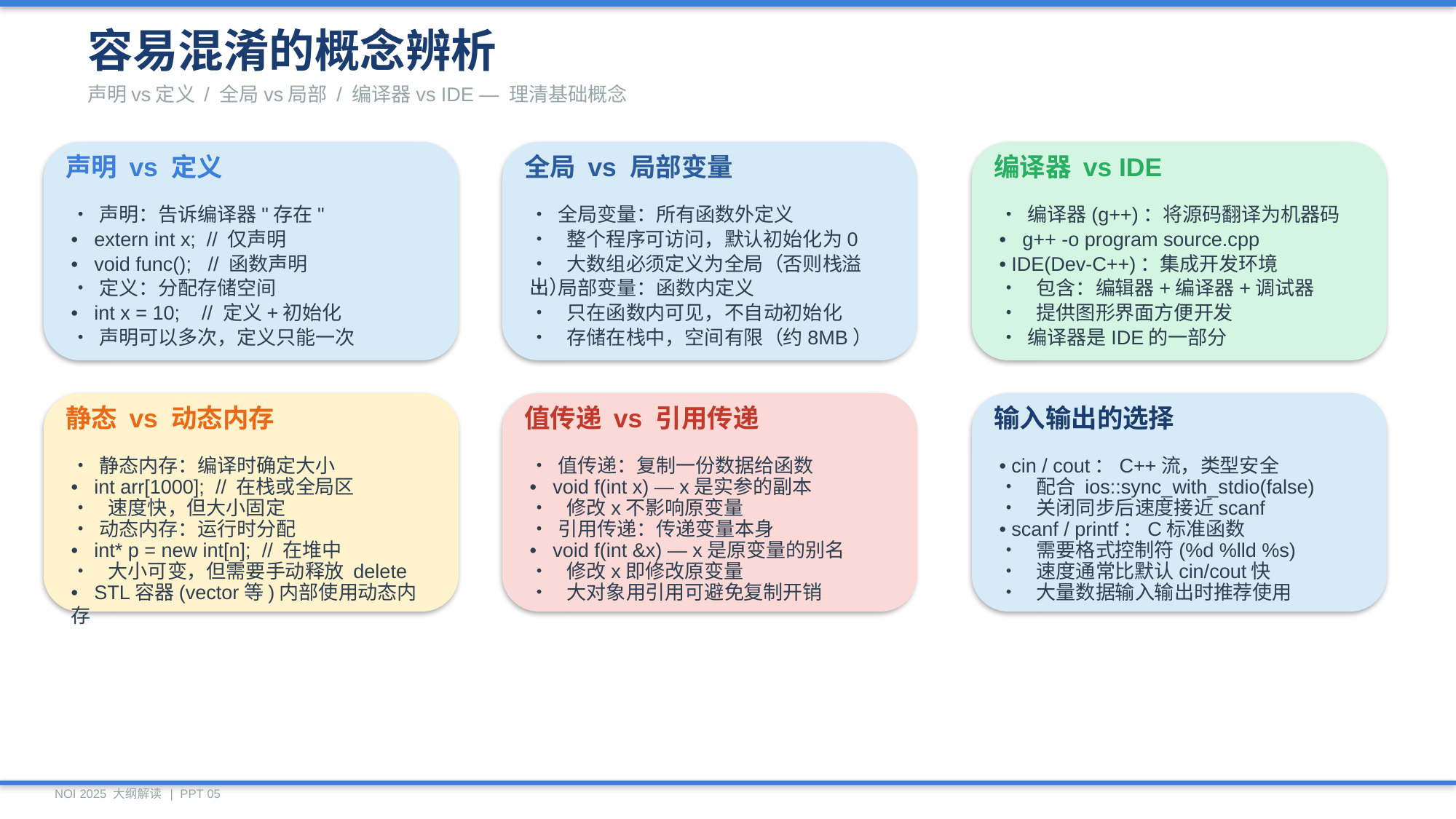

容易混淆的概念辨析
声明vs定义 / 全局vs局部 / 编译器vs IDE — 理清基础概念

声明 vs 定义
全局 vs 局部变量
编译器 vs IDE
• 声明：告诉编译器"存在"
• 全局变量：所有函数外定义
• 编译器(g++)：将源码翻译为机器码
•   extern int x;  // 仅声明
•   整个程序可访问，默认初始化为0
•   g++ -o program source.cpp
•   void func();   // 函数声明
•   大数组必须定义为全局（否则栈溢出）
• IDE(Dev-C++)：集成开发环境
• 定义：分配存储空间
• 局部变量：函数内定义
•   包含：编辑器+编译器+调试器
•   int x = 10;    // 定义+初始化
•   只在函数内可见，不自动初始化
•   提供图形界面方便开发
• 声明可以多次，定义只能一次
•   存储在栈中，空间有限（约8MB）
• 编译器是IDE的一部分

静态 vs 动态内存
值传递 vs 引用传递
输入输出的选择
• 静态内存：编译时确定大小
• 值传递：复制一份数据给函数
• cin / cout：C++流，类型安全
•   int arr[1000];  // 在栈或全局区
•   void f(int x) — x是实参的副本
•   配合 ios::sync_with_stdio(false)
•   速度快，但大小固定
•   修改x不影响原变量
•   关闭同步后速度接近scanf
• 动态内存：运行时分配
• 引用传递：传递变量本身
• scanf / printf：C标准函数
•   int* p = new int[n];  // 在堆中
•   void f(int &x) — x是原变量的别名
•   需要格式控制符(%d %lld %s)
•   大小可变，但需要手动释放 delete
•   修改x即修改原变量
•   速度通常比默认cin/cout快
•   STL容器(vector等)内部使用动态内存
•   大对象用引用可避免复制开销
•   大量数据输入输出时推荐使用

NOI 2025 大纲解读  |  PPT 05